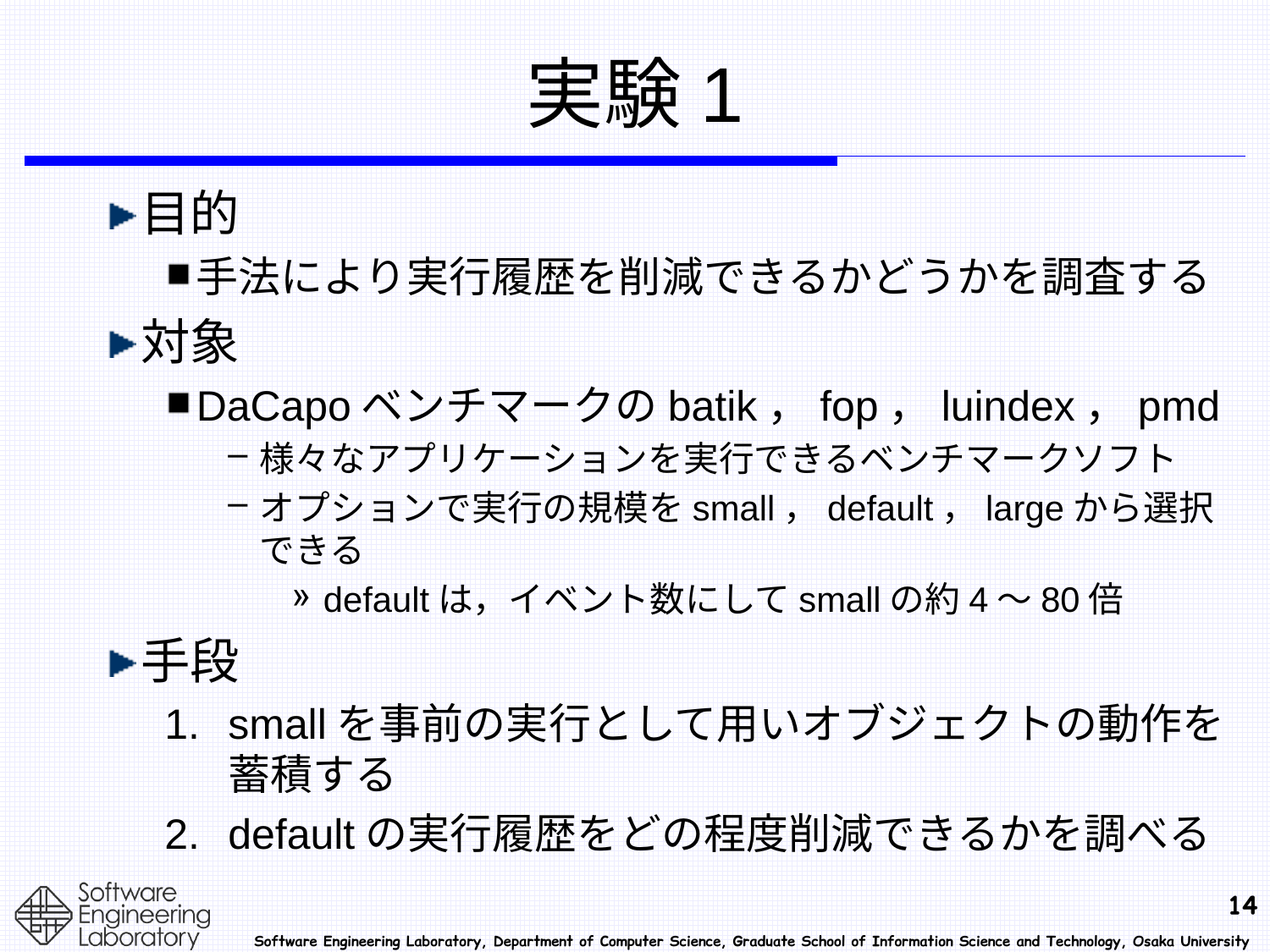

# 実験1
目的
手法により実行履歴を削減できるかどうかを調査する
対象
DaCapoベンチマークのbatik，fop，luindex，pmd
様々なアプリケーションを実行できるベンチマークソフト
オプションで実行の規模をsmall，default，largeから選択できる
defaultは，イベント数にしてsmallの約4～80倍
手段
smallを事前の実行として用いオブジェクトの動作を蓄積する
defaultの実行履歴をどの程度削減できるかを調べる